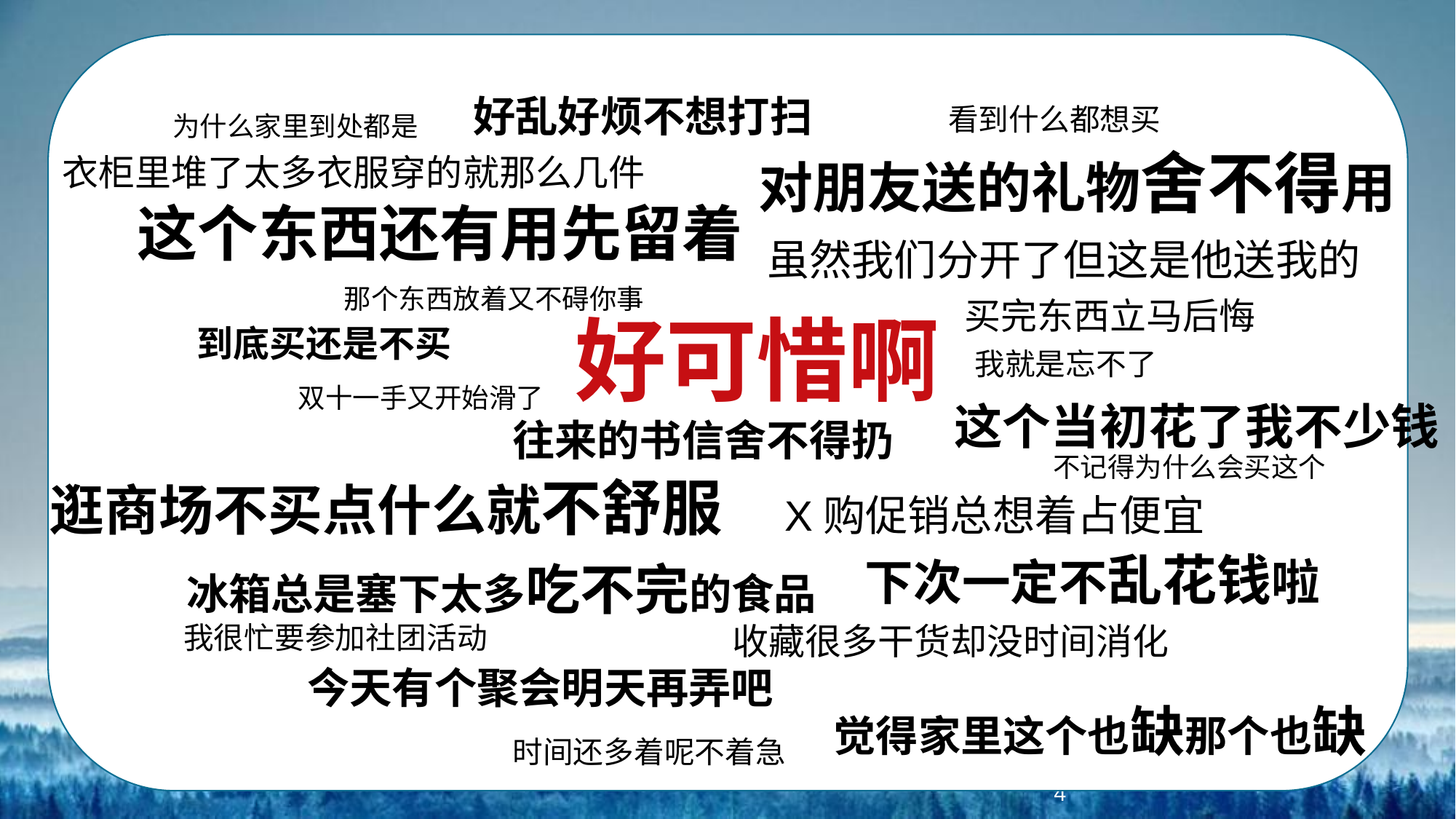

好乱好烦不想打扫
看到什么都想买
为什么家里到处都是
对朋友送的礼物舍不得用
衣柜里堆了太多衣服穿的就那么几件
这个东西还有用先留着
虽然我们分开了但这是他送我的
那个东西放着又不碍你事
买完东西立马后悔
好可惜啊
到底买还是不买
我就是忘不了
双十一手又开始滑了
往来的书信舍不得扔
不记得为什么会买这个
逛商场不买点什么就不舒服
X购促销总想着占便宜
下次一定不乱花钱啦
冰箱总是塞下太多吃不完的食品
我很忙要参加社团活动
收藏很多干货却没时间消化
今天有个聚会明天再弄吧
觉得家里这个也缺那个也缺
时间还多着呢不着急
这个当初花了我不少钱